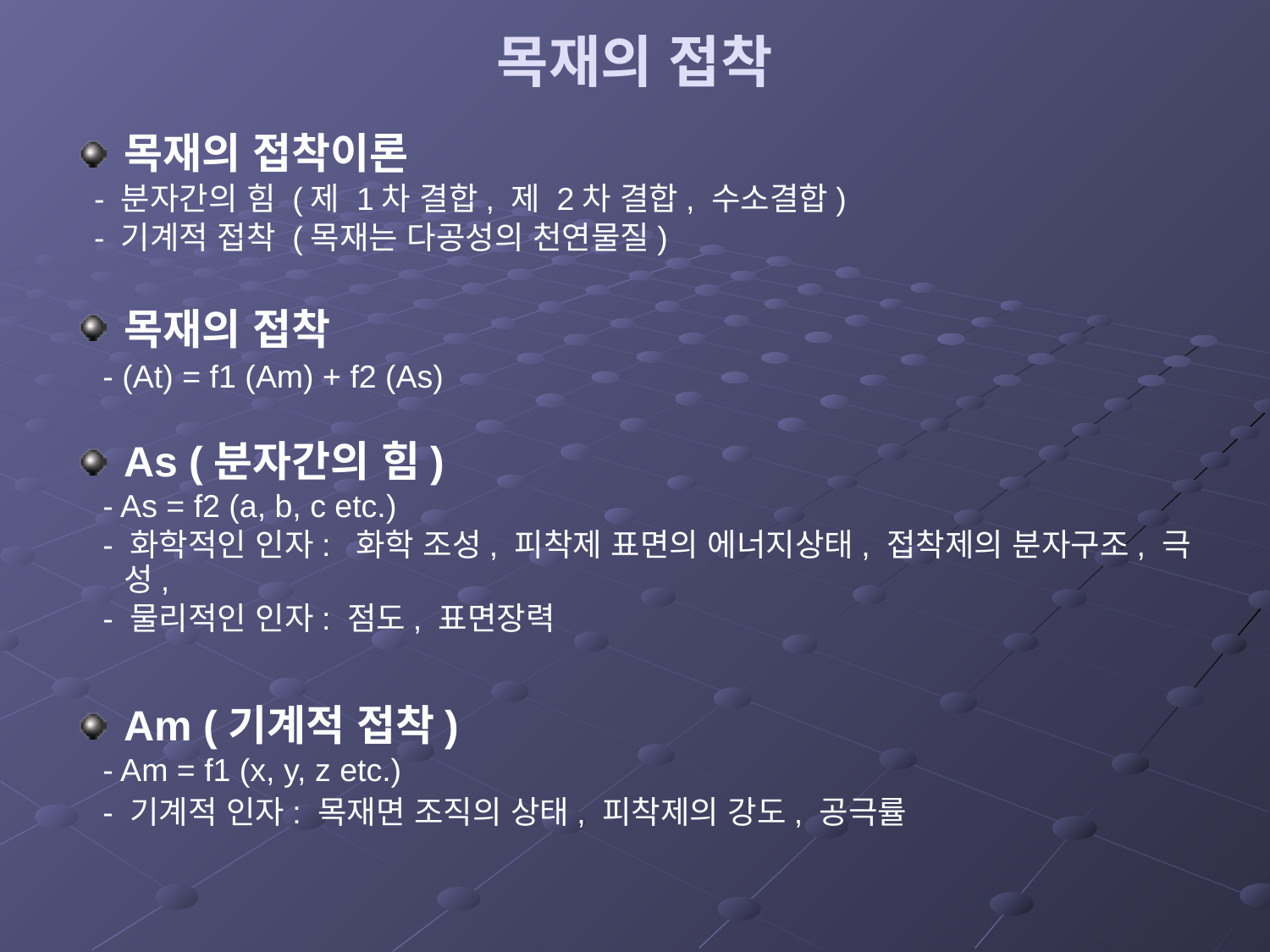

# 목재의 접착
목재의 접착이론
  - 분자간의 힘 (제 1차 결합, 제 2차 결합, 수소결합)
  - 기계적 접착 (목재는 다공성의 천연물질)

목재의 접착
   - (At) = f1 (Am) + f2 (As)

As (분자간의 힘)
   - As = f2 (a, b, c etc.)
   - 화학적인 인자:  화학 조성, 피착제 표면의 에너지상태, 접착제의 분자구조, 극성,
   - 물리적인 인자: 점도, 표면장력

Am (기계적 접착)
   - Am = f1 (x, y, z etc.)
   - 기계적 인자: 목재면 조직의 상태, 피착제의 강도, 공극률